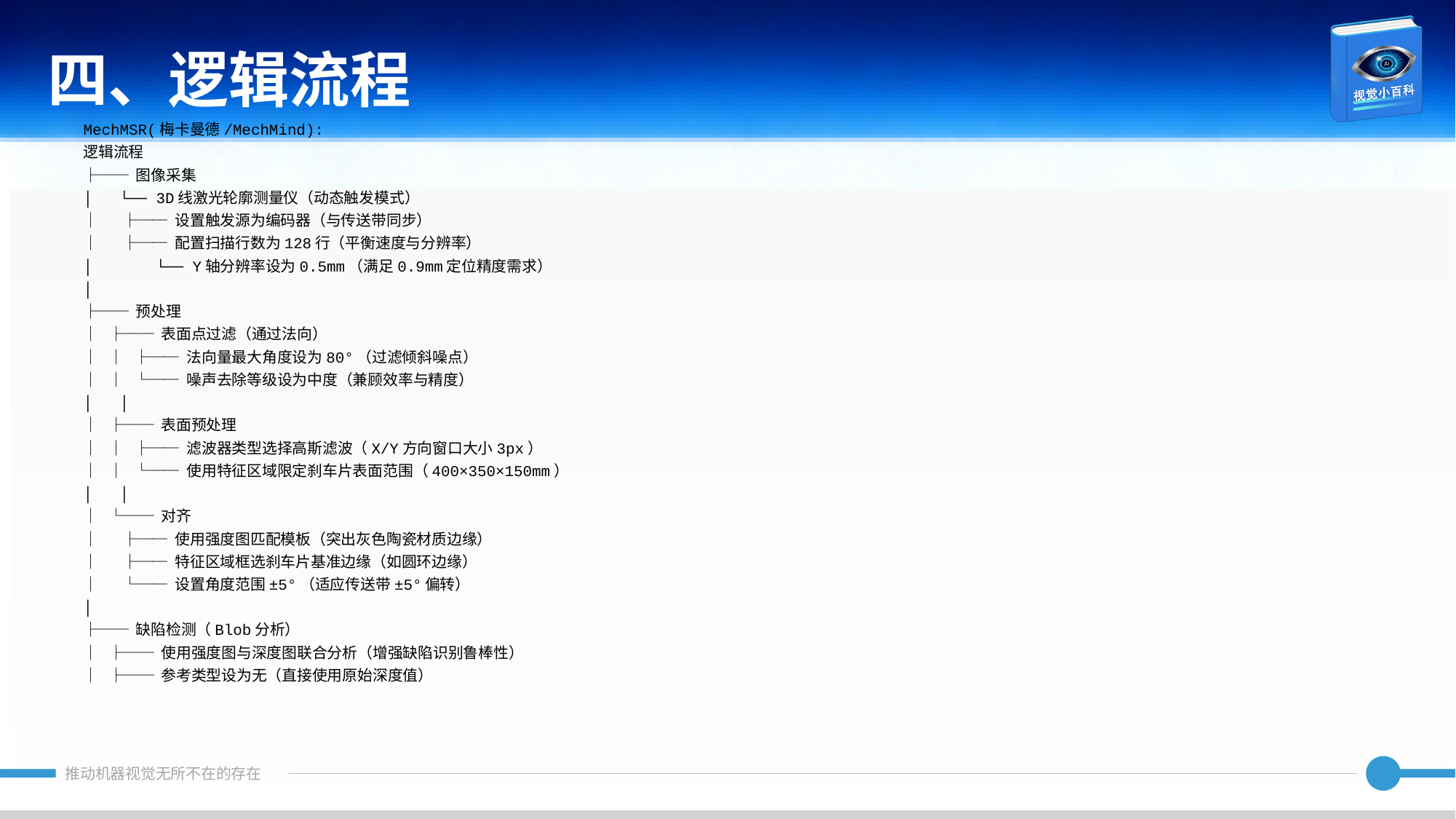

四、逻辑流程

MechMSR(梅卡曼德/MechMind):
逻辑流程
├── 图像采集
│   └── 3D线激光轮廓测量仪（动态触发模式）
│       ├── 设置触发源为编码器（与传送带同步）
│       ├── 配置扫描行数为128行（平衡速度与分辨率）
│       └── Y轴分辨率设为0.5mm（满足0.9mm定位精度需求）
│
├── 预处理
│   ├── 表面点过滤（通过法向）
│   │   ├── 法向量最大角度设为80°（过滤倾斜噪点）
│   │   └── 噪声去除等级设为中度（兼顾效率与精度）
│   │
│   ├── 表面预处理
│   │   ├── 滤波器类型选择高斯滤波（X/Y方向窗口大小3px）
│   │   └── 使用特征区域限定刹车片表面范围（400×350×150mm）
│   │
│   └── 对齐
│       ├── 使用强度图匹配模板（突出灰色陶瓷材质边缘）
│       ├── 特征区域框选刹车片基准边缘（如圆环边缘）
│       └── 设置角度范围±5°（适应传送带±5°偏转）
│
├── 缺陷检测（Blob分析）
│   ├── 使用强度图与深度图联合分析（增强缺陷识别鲁棒性）
│   ├── 参考类型设为无（直接使用原始深度值）
9